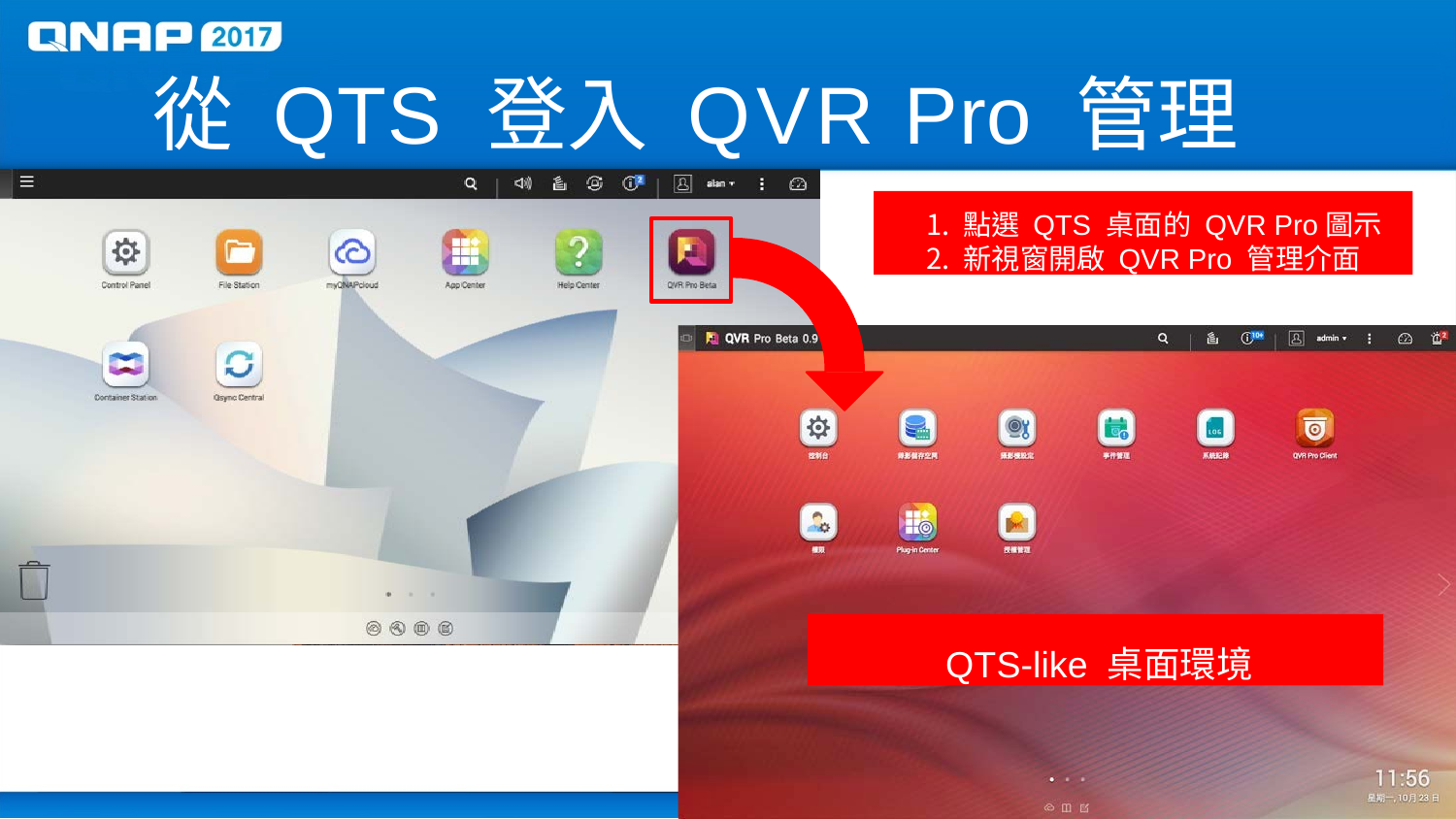

# 從QTS 登入 QVR Pro 管理介面

點選 QTS 桌面的 QVR Pro圖示
新視窗開啟 QVR Pro 管理介面

QTS-like 桌面環境